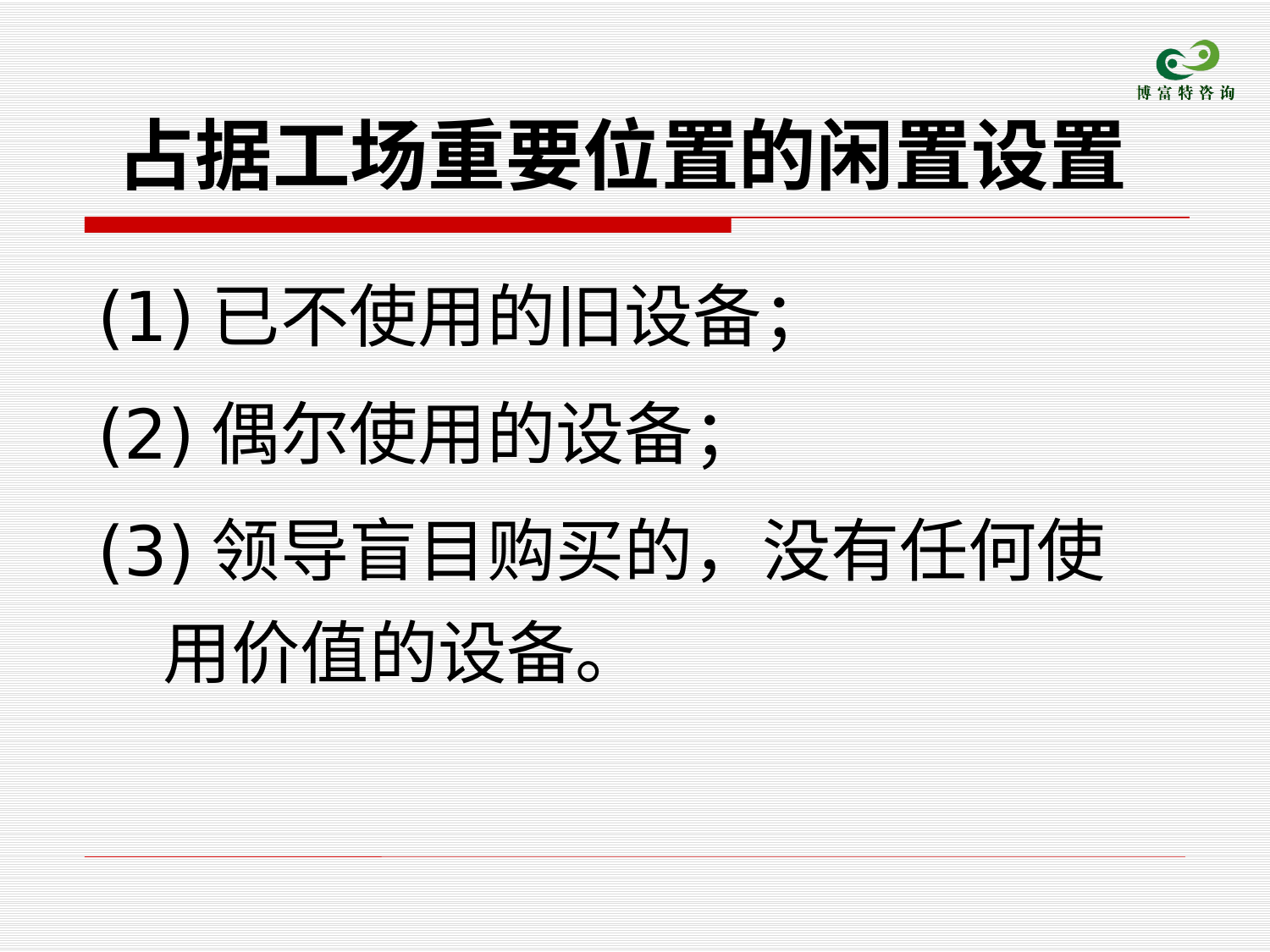

占据工场重要位置的闲置设置
(1)已不使用的旧设备；
(2)偶尔使用的设备；
(3)领导盲目购买的，没有任何使用价值的设备。
124